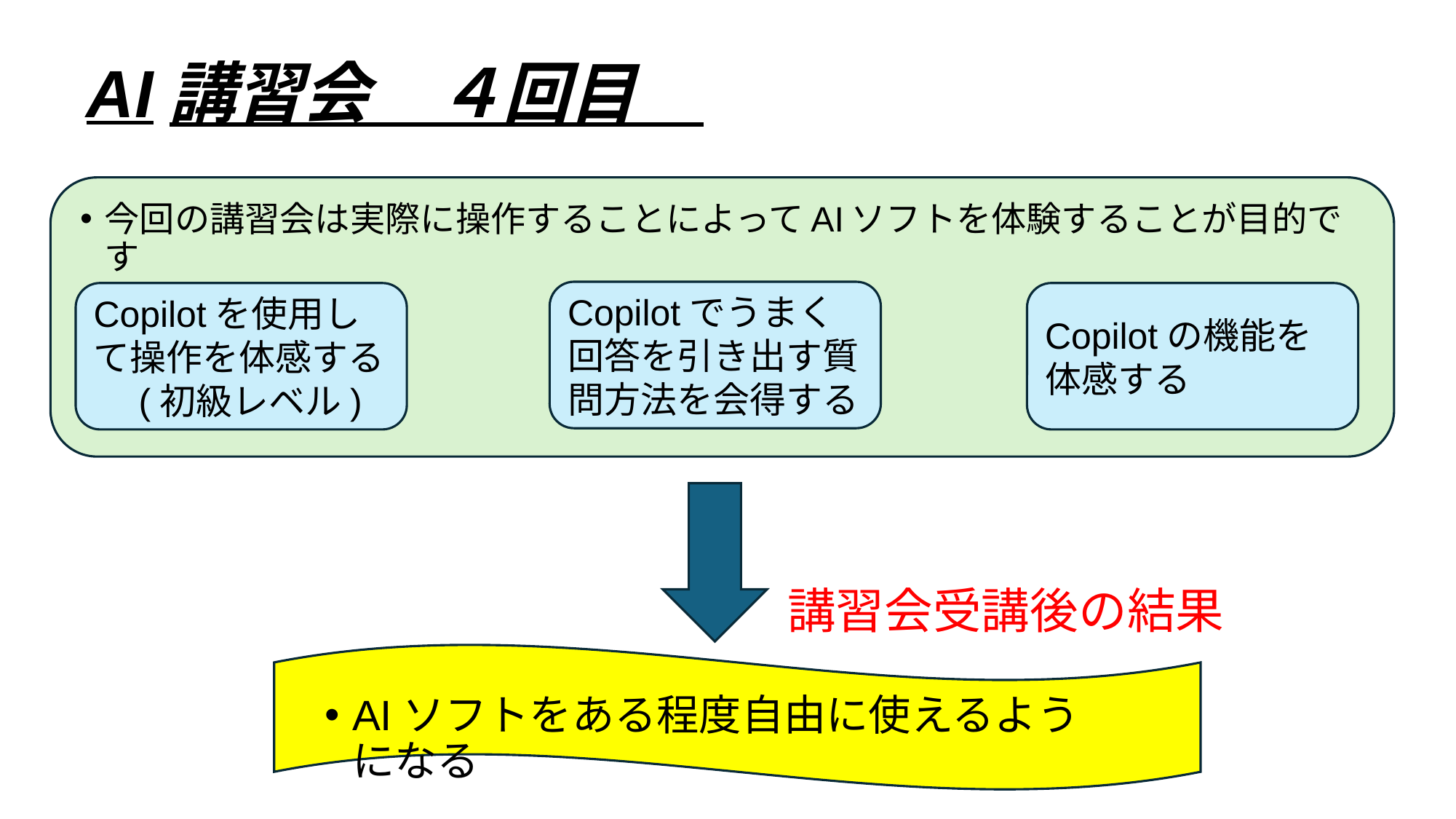

# AI講習会　４回目
投稿集会で体験する事柄
今回の講習会は実際に操作することによってAIソフトを体験することが目的です
Copilotでうまく回答を引き出す質問方法を会得する
Copilotを使用して操作を体感する　(初級レベル)
Copilotの機能を体感する

講習会受講後の結果

AIソフトをある程度自由に使えるようになる